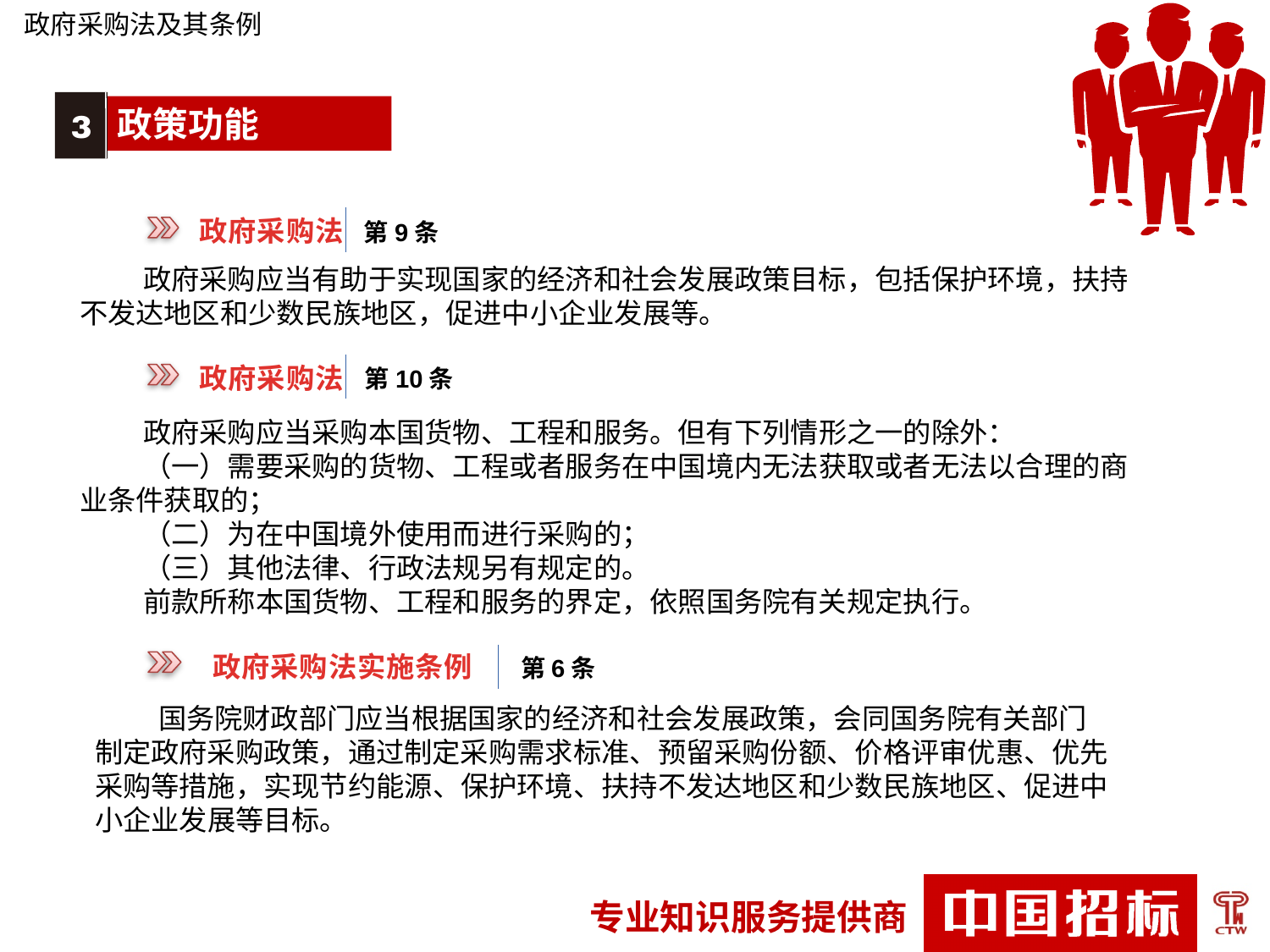

政府采购法及其条例
3

政策功能
 政府采购法
第9条

政府采购应当有助于实现国家的经济和社会发展政策目标，包括保护环境，扶持不发达地区和少数民族地区，促进中小企业发展等。
 政府采购法
第10条

政府采购应当采购本国货物、工程和服务。但有下列情形之一的除外：
（一）需要采购的货物、工程或者服务在中国境内无法获取或者无法以合理的商业条件获取的；
（二）为在中国境外使用而进行采购的；
（三）其他法律、行政法规另有规定的。
前款所称本国货物、工程和服务的界定，依照国务院有关规定执行。
政府采购法实施条例
第6条

国务院财政部门应当根据国家的经济和社会发展政策，会同国务院有关部门制定政府采购政策，通过制定采购需求标准、预留采购份额、价格评审优惠、优先采购等措施，实现节约能源、保护环境、扶持不发达地区和少数民族地区、促进中小企业发展等目标。